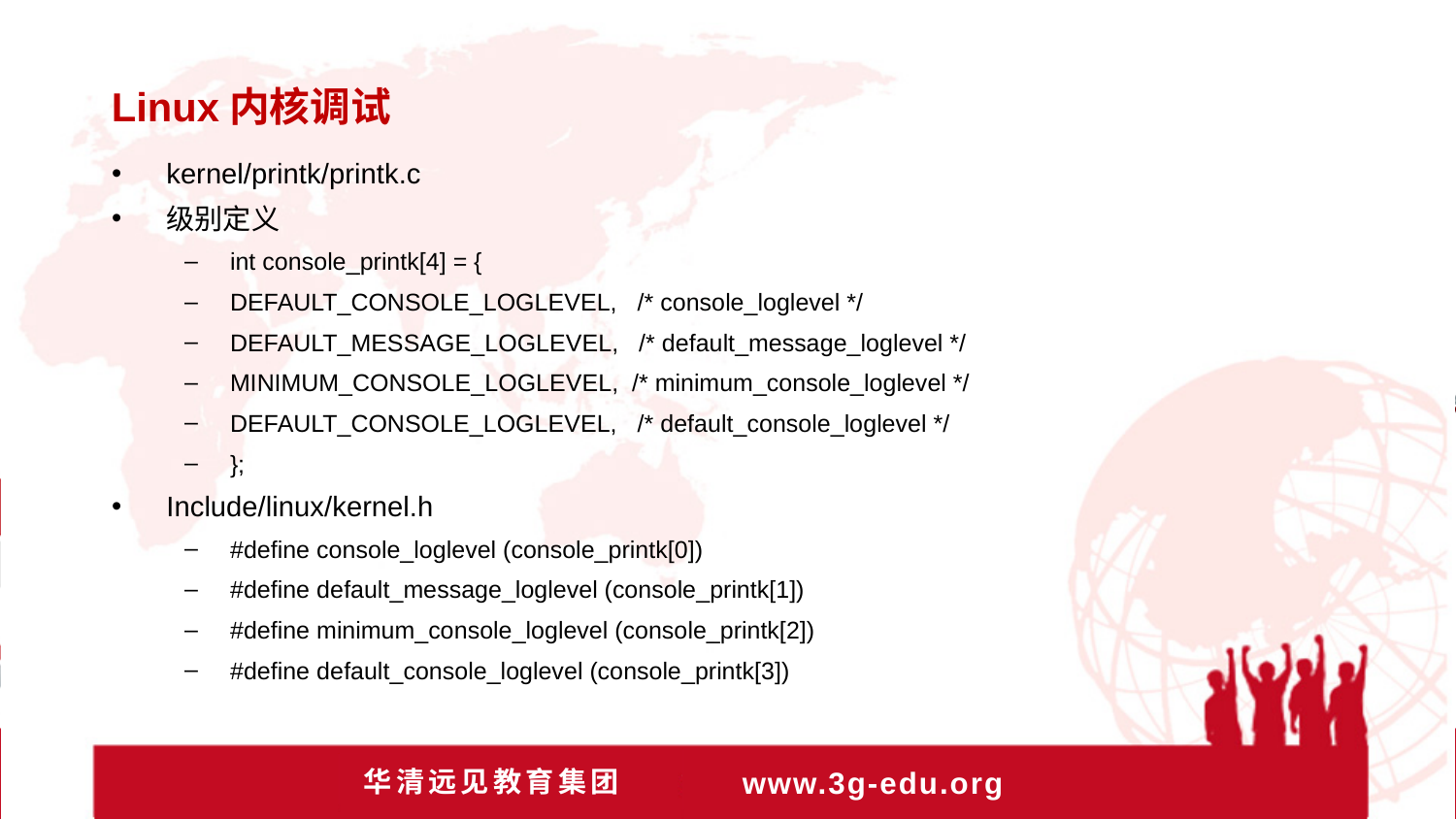

Linux内核调试
kernel/printk/printk.c
级别定义
int console_printk[4] = {
DEFAULT_CONSOLE_LOGLEVEL,   /* console_loglevel */
DEFAULT_MESSAGE_LOGLEVEL,   /* default_message_loglevel */
MINIMUM_CONSOLE_LOGLEVEL,  /* minimum_console_loglevel */
DEFAULT_CONSOLE_LOGLEVEL,   /* default_console_loglevel */
};
Include/linux/kernel.h
#define console_loglevel (console_printk[0])
#define default_message_loglevel (console_printk[1])
#define minimum_console_loglevel (console_printk[2])
#define default_console_loglevel (console_printk[3])